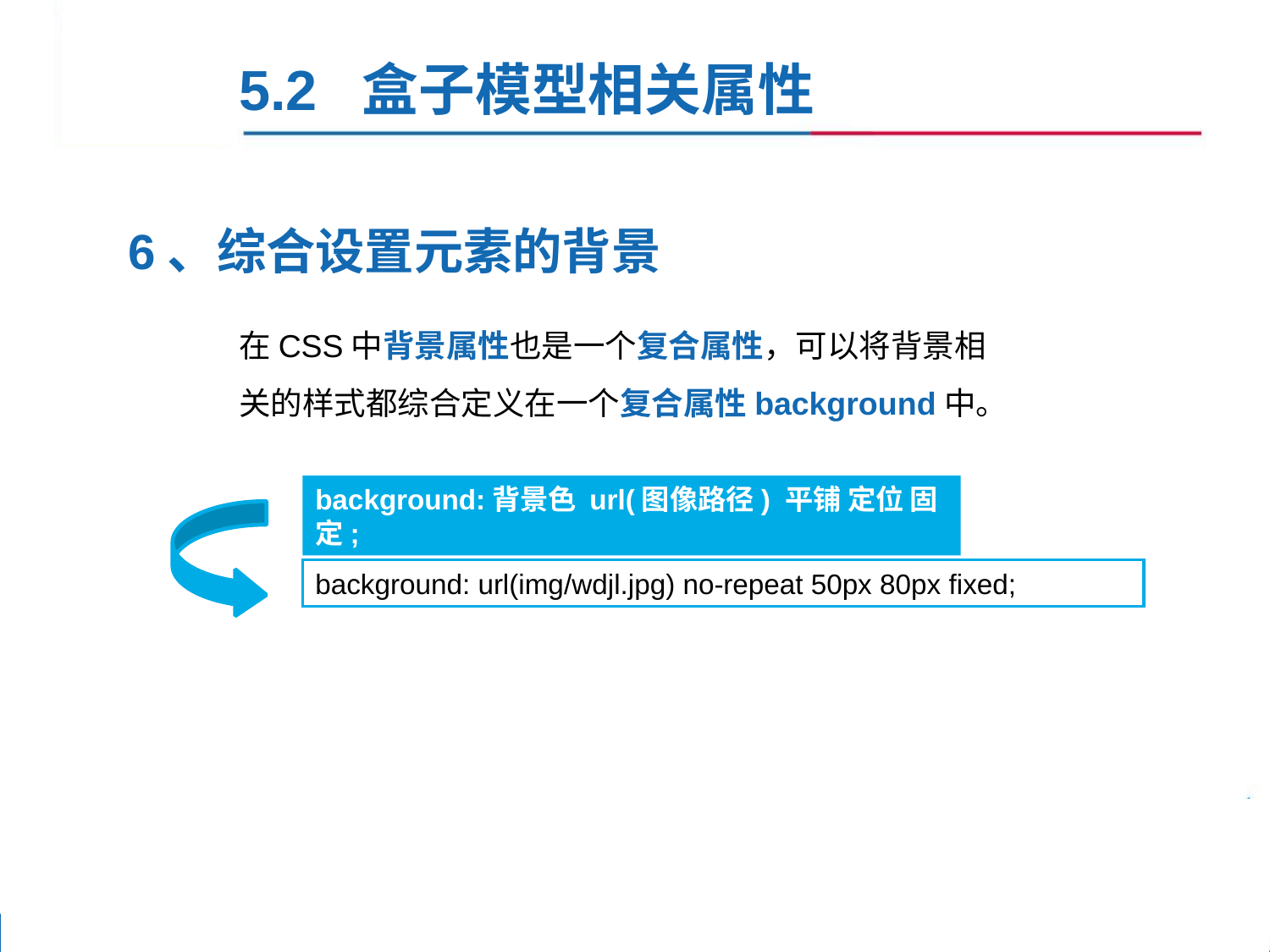

5.2  盒子模型相关属性
6、综合设置元素的背景
在CSS中背景属性也是一个复合属性，可以将背景相关的样式都综合定义在一个复合属性background中。
background:背景色 url(图像路径) 平铺 定位 固定;

background: url(img/wdjl.jpg) no-repeat 50px 80px fixed;